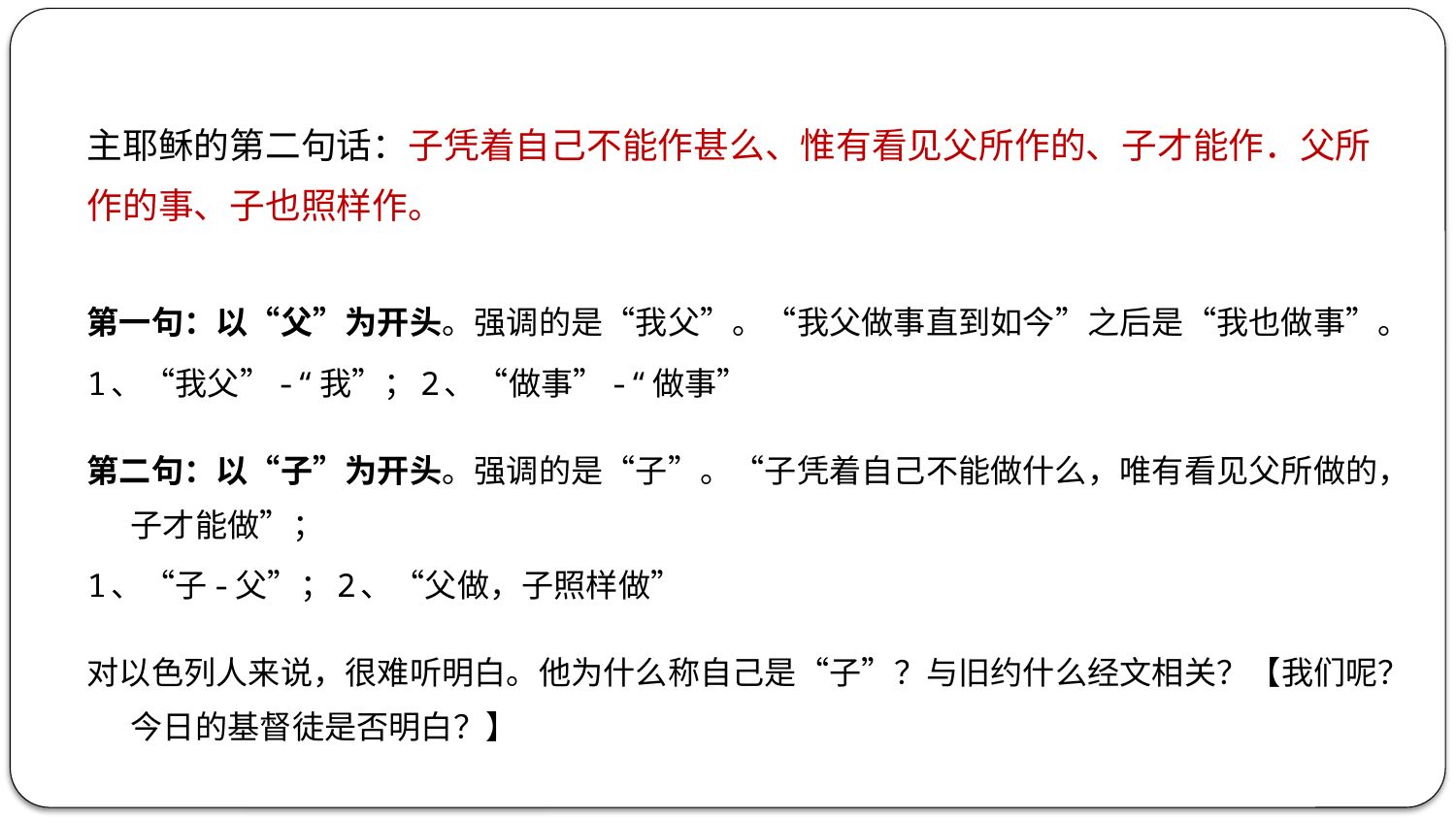

主耶稣的第二句话：子凭着自己不能作甚么、惟有看见父所作的、子才能作．父所作的事、子也照样作。

第一句：以“父”为开头。强调的是“我父”。“我父做事直到如今”之后是“我也做事”。
1、“我父”-“我”；2、“做事”-“做事”

第二句：以“子”为开头。强调的是“子”。“子凭着自己不能做什么，唯有看见父所做的，子才能做”；
1、“子-父”；2、“父做，子照样做”

对以色列人来说，很难听明白。他为什么称自己是“子”？与旧约什么经文相关？【我们呢？今日的基督徒是否明白？】